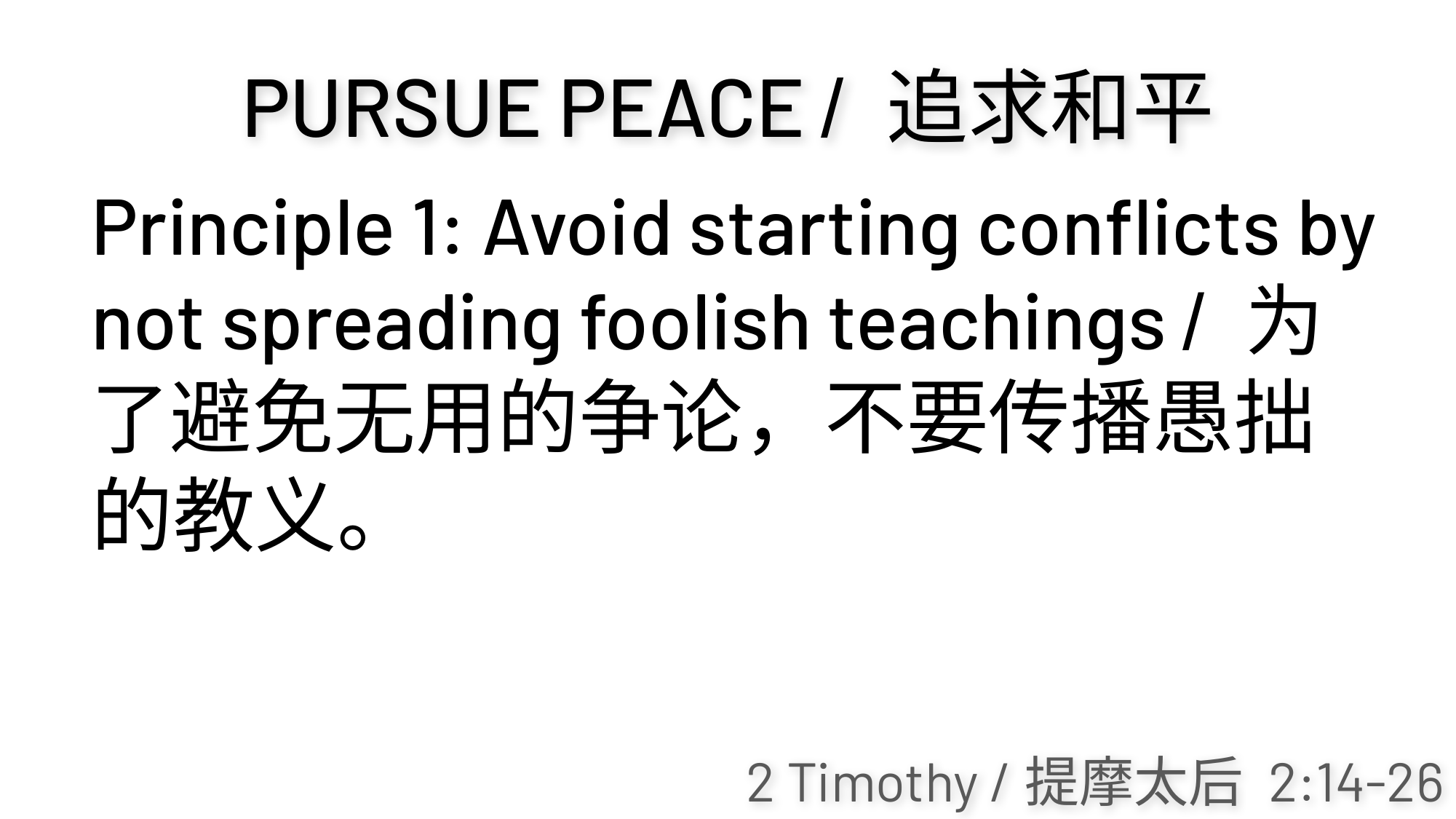

PURSUE PEACE / 追求和平
Principle 1: Avoid starting conflicts by not spreading foolish teachings / 为了避免无用的争论，不要传播愚拙的教义。
2 Timothy /提摩太后 2:14-26